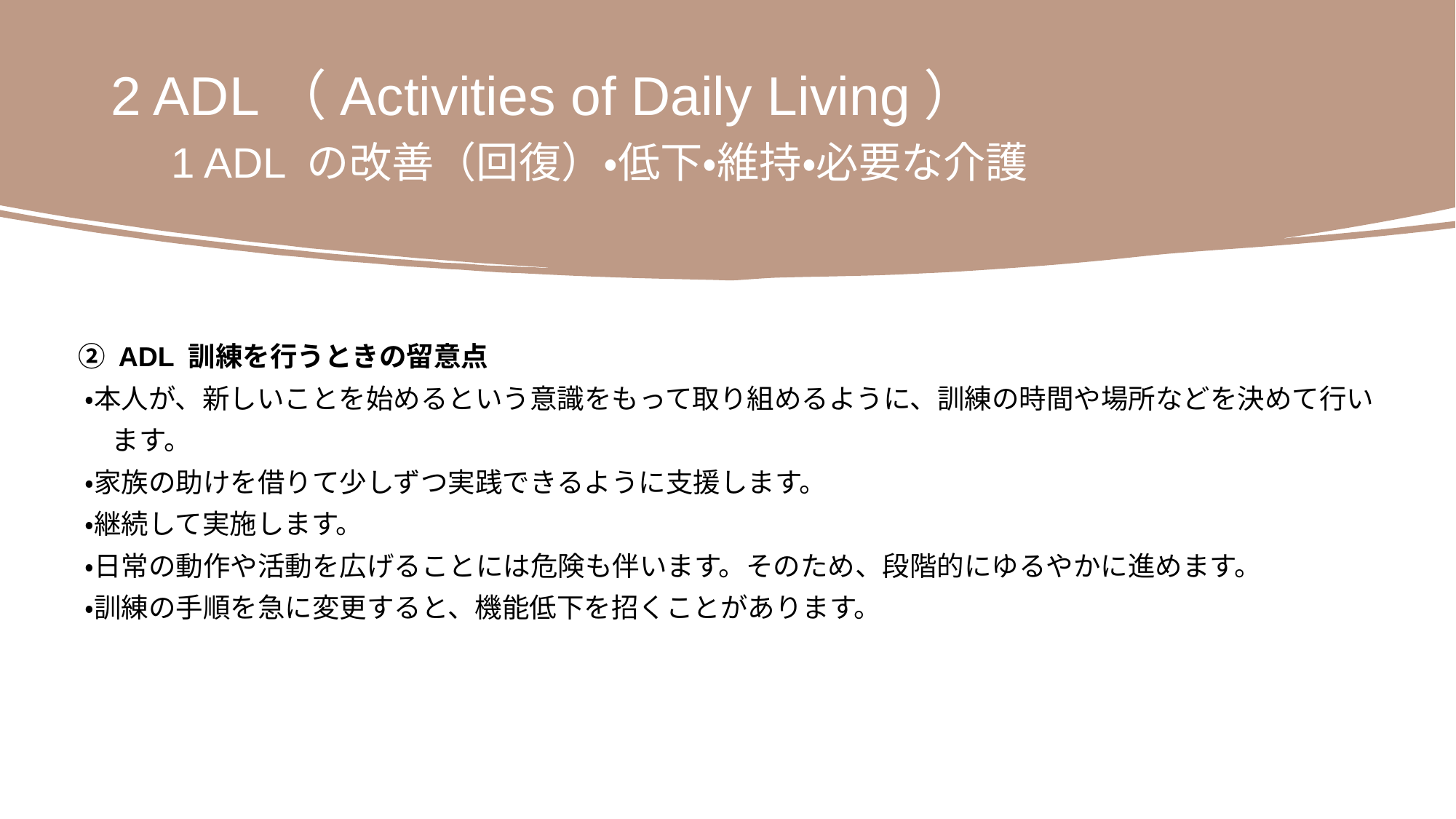

2 ADL（Activities of Daily Living）
　1 ADL の改善（回復）・低下・維持・必要な介護

　② ADL 訓練を行うときの留意点
　 ・本人が、新しいことを始めるという意識をもって取り組めるように、訓練の時間や場所などを決めて行い
　 　ます。
　 ・家族の助けを借りて少しずつ実践できるように支援します。
　 ・継続して実施します。
　 ・日常の動作や活動を広げることには危険も伴います。そのため、段階的にゆるやかに進めます。
　 ・訓練の手順を急に変更すると、機能低下を招くことがあります。